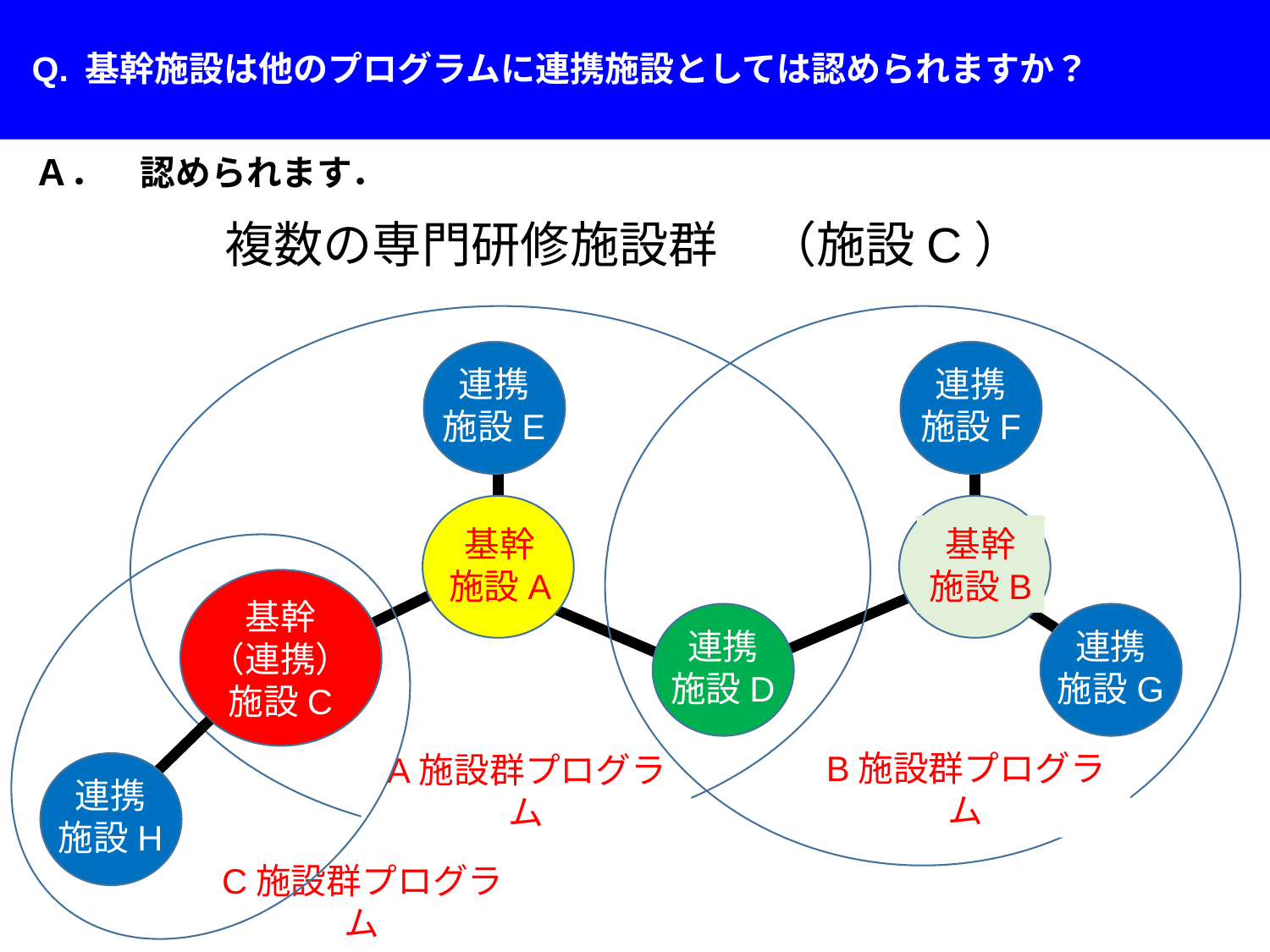

Q. 基幹施設は他のプログラムに連携施設としては認められますか？
Ａ．　認められます．
複数の専門研修施設群　（施設C）

連携
施設E

連携
施設F

基幹
施設A

基幹
施設B

基幹
（連携）
施設C

連携
施設D

連携
施設G
B施設群プログラム
A施設群プログラム

連携
施設H
C施設群プログラム